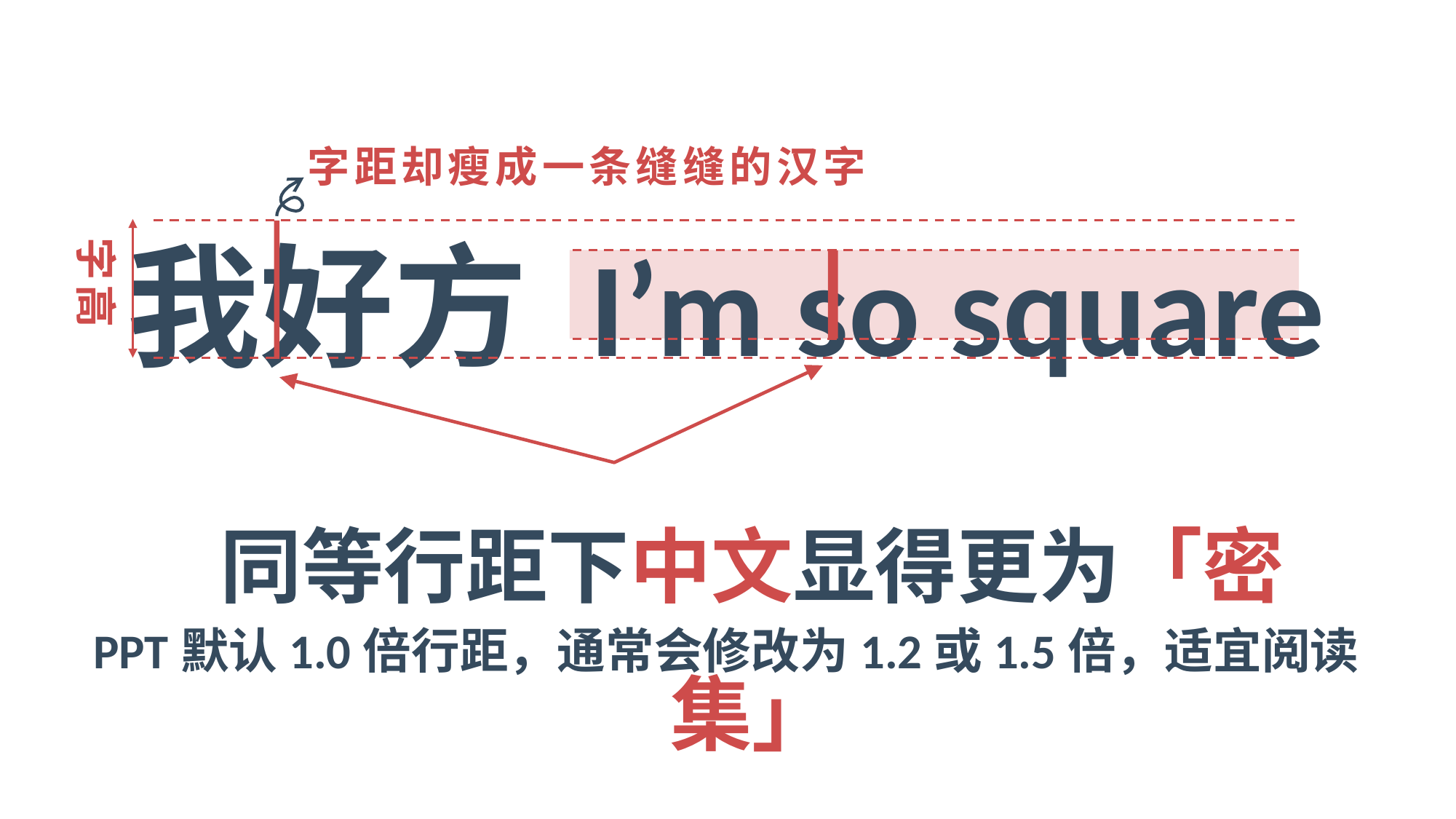

字距却瘦成一条缝缝的汉字

我好方 I’m so square
字高

同等行距下中文显得更为「密集」
PPT默认1.0倍行距，通常会修改为1.2或1.5倍，适宜阅读